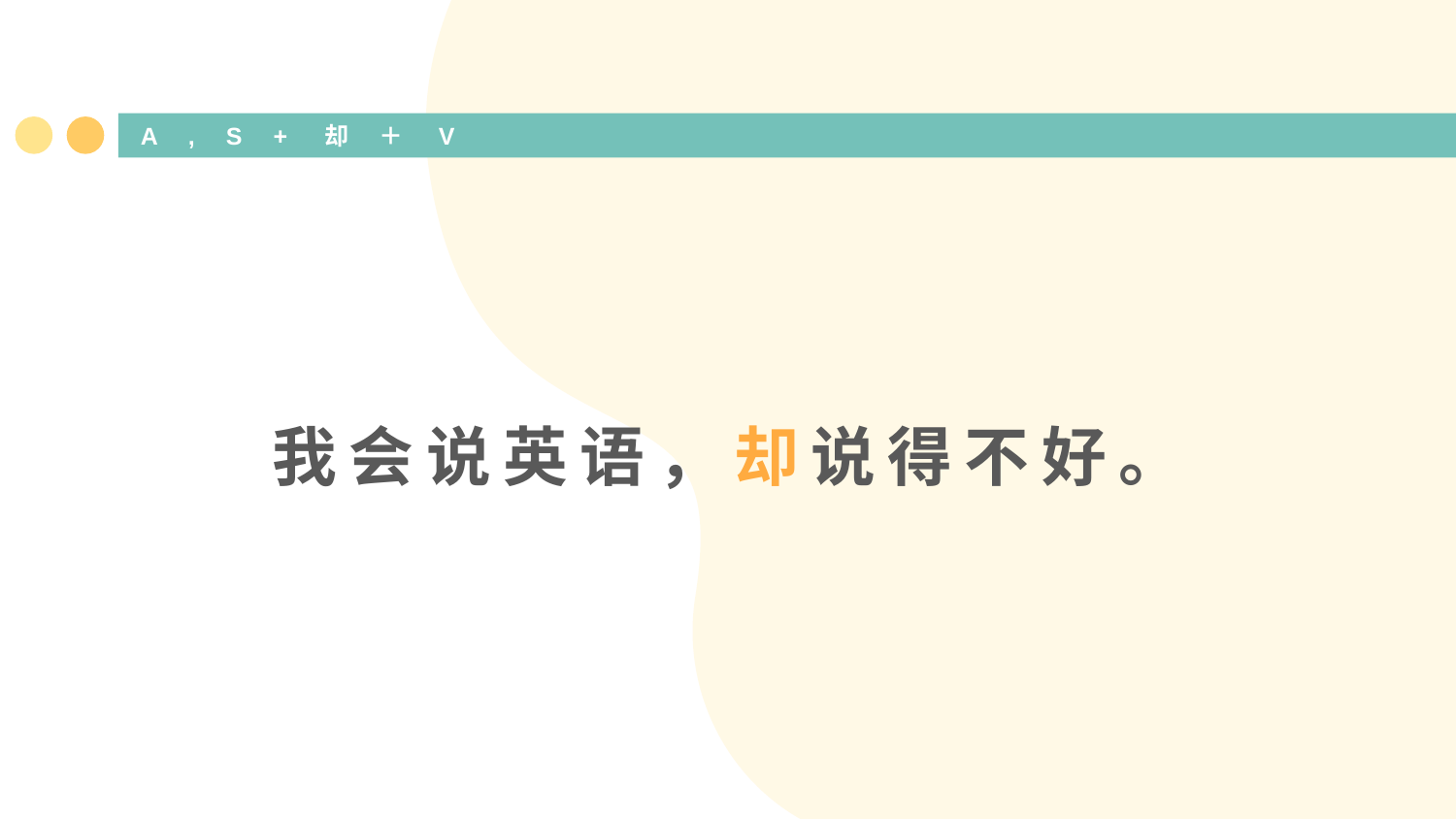

# A , S + 却 ＋ V
我会说英语，却说得不好。